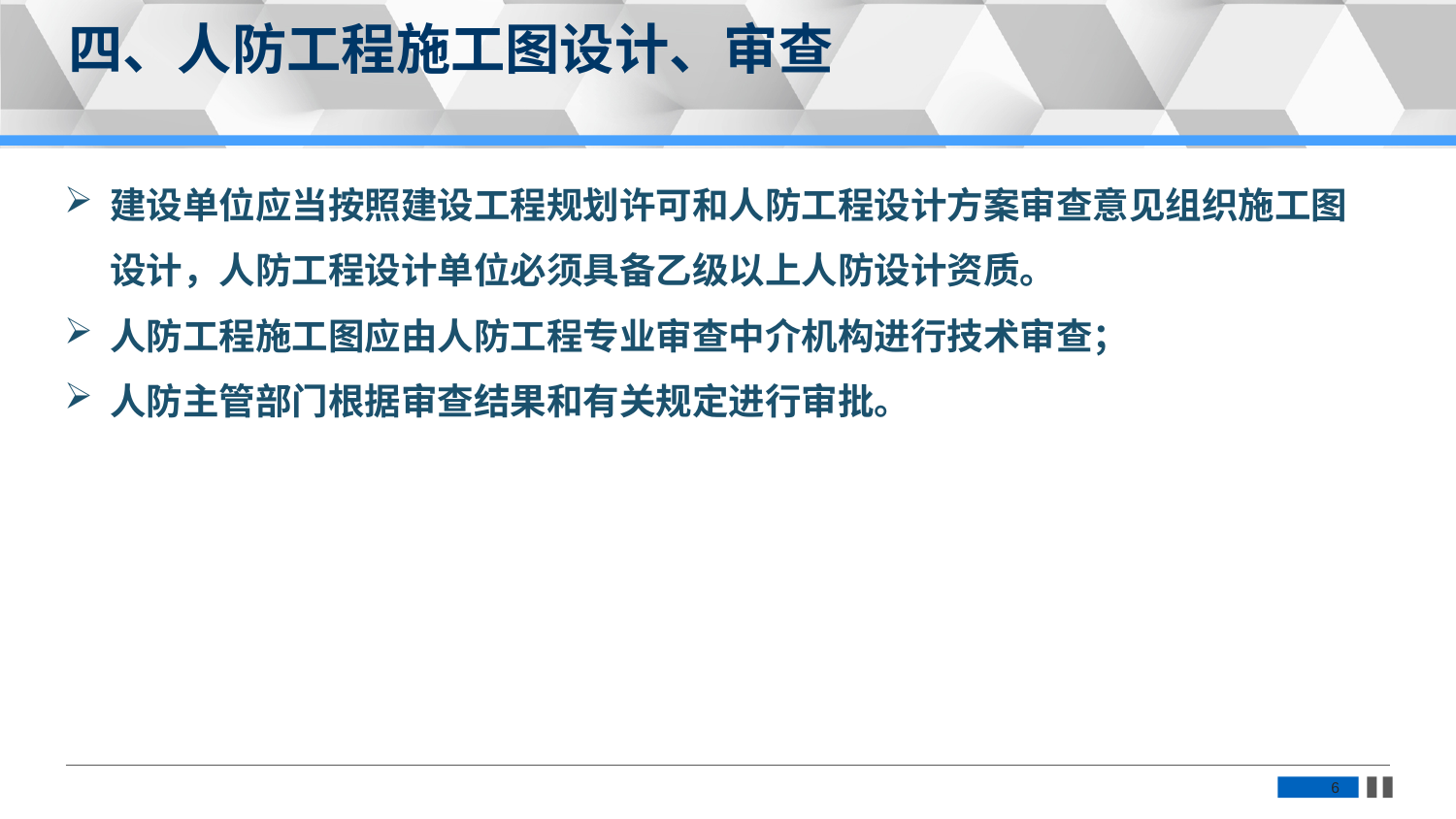

四、人防工程施工图设计、审查
建设单位应当按照建设工程规划许可和人防工程设计方案审查意见组织施工图设计，人防工程设计单位必须具备乙级以上人防设计资质。
人防工程施工图应由人防工程专业审查中介机构进行技术审查；
人防主管部门根据审查结果和有关规定进行审批。
6